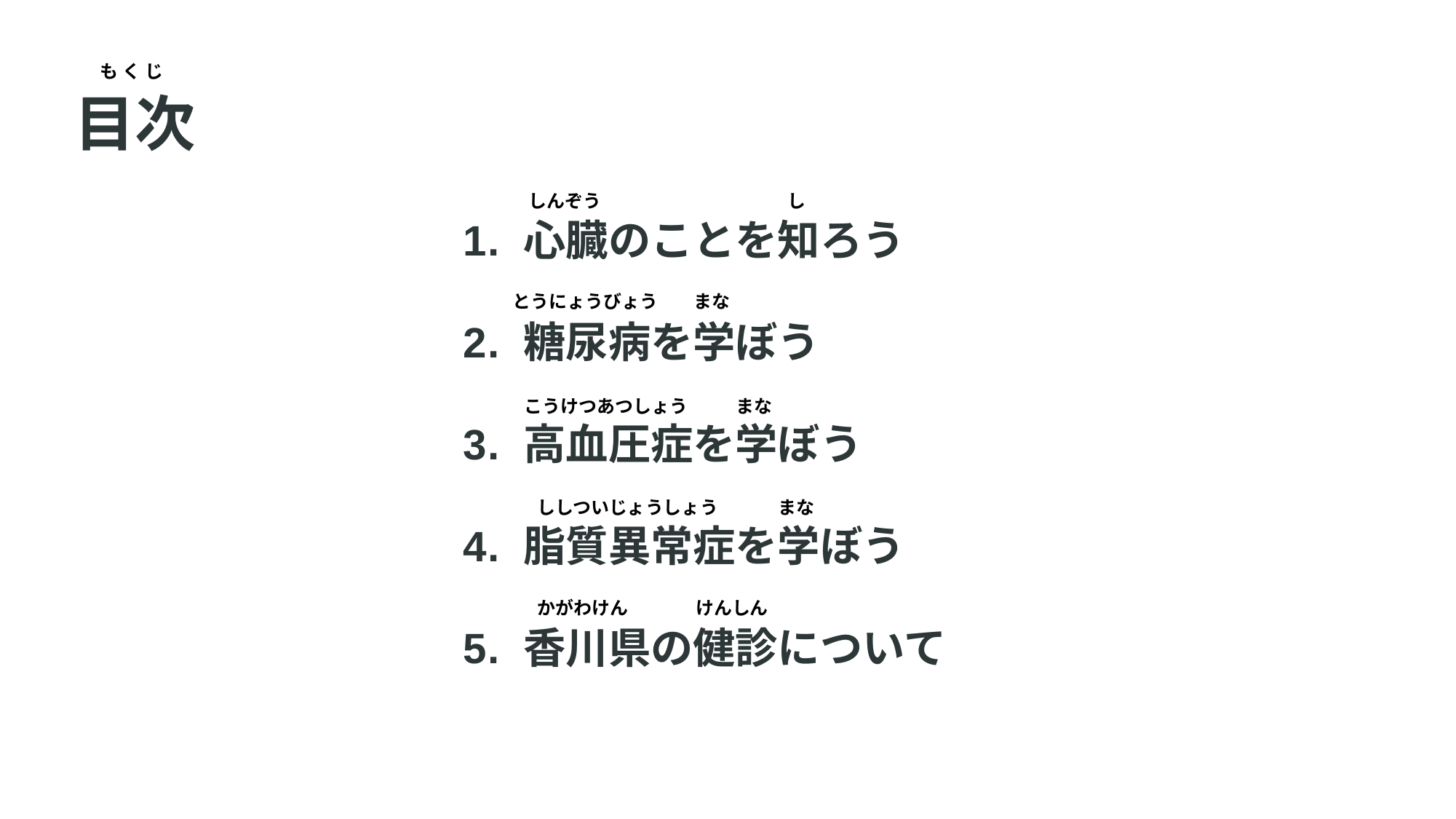

も く じ
目次​
しんぞう
し
 心臓のことを知ろう​

 糖尿病を学ぼう

 高血圧症を学ぼう

 脂質異常症を学ぼう

 香川県の健診について
とうにょうびょう
まな
まな
こうけつあつしょう
まな
ししついじょうしょう
かがわけん
けんしん